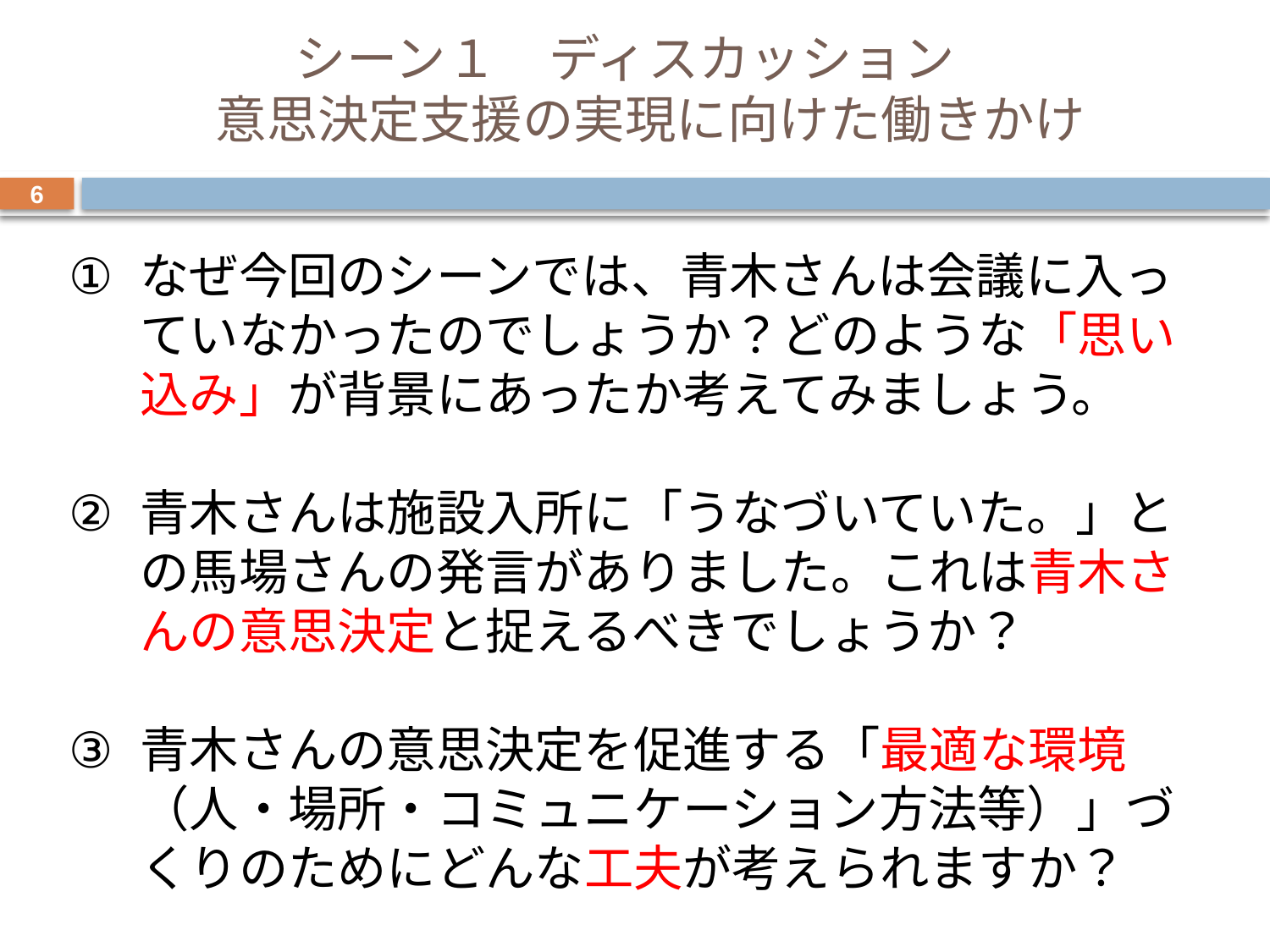

# シーン１　ディスカッション　 意思決定支援の実現に向けた働きかけ
6
なぜ今回のシーンでは、青木さんは会議に入っていなかったのでしょうか？どのような「思い込み」が背景にあったか考えてみましょう。

青木さんは施設入所に「うなづいていた。」との馬場さんの発言がありました。これは青木さんの意思決定と捉えるべきでしょうか？

青木さんの意思決定を促進する「最適な環境（人・場所・コミュニケーション方法等）」づくりのためにどんな工夫が考えられますか？